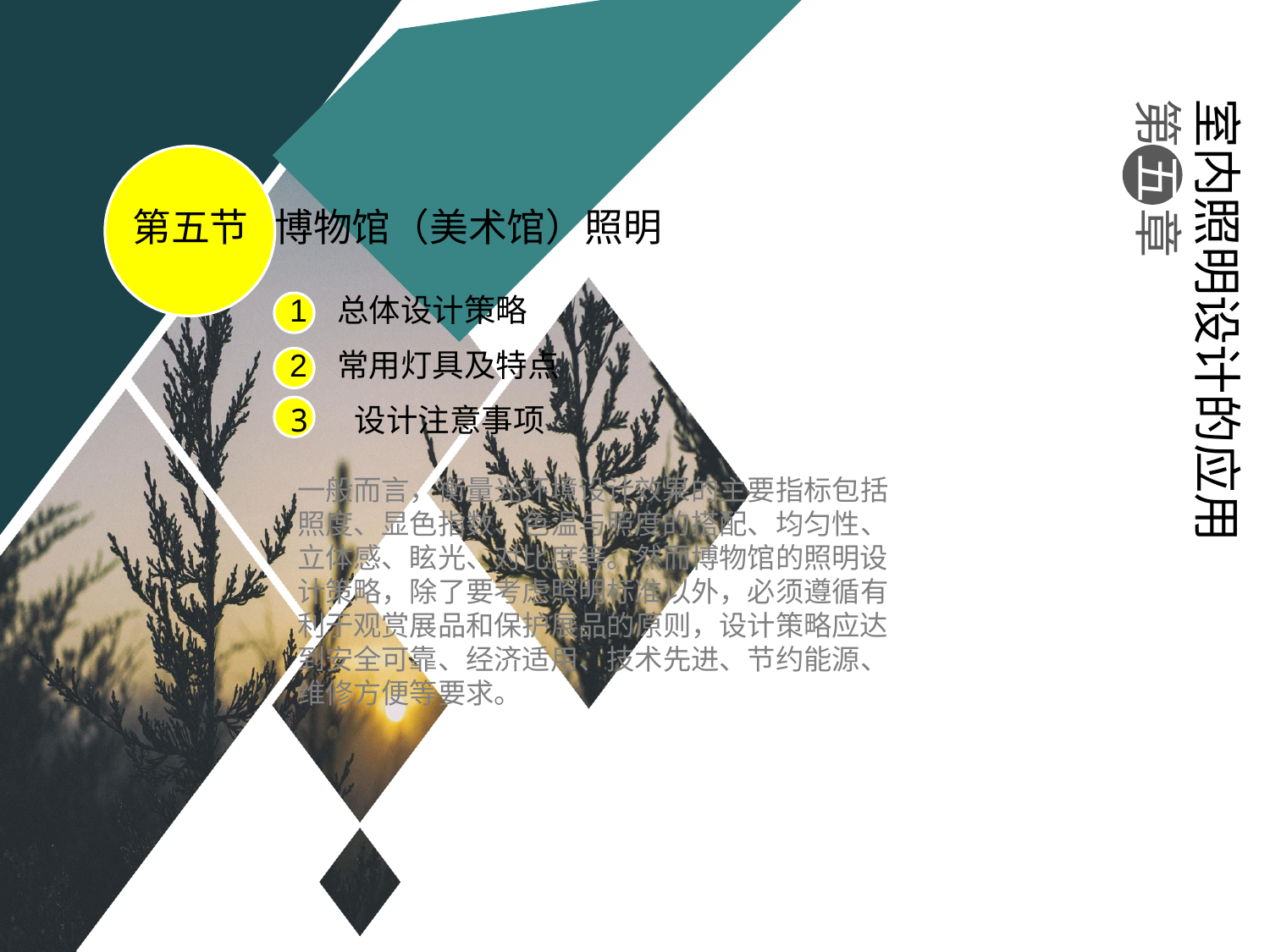

室内照明设计的应用
第 五 章

第五节   博物馆（美术馆）照明
总体设计策略

常用灯具及特点

3  设计注意事项

一般而言，衡量光环境设计效果的主要指标包括照度、显色指数、色温与照度的搭配、均匀性、立体感、眩光、对比度等。然而博物馆的照明设计策略，除了要考虑照明标准以外，必须遵循有利于观赏展品和保护展品的原则，设计策略应达到安全可靠、经济适用、技术先进、节约能源、维修方便等要求。

#